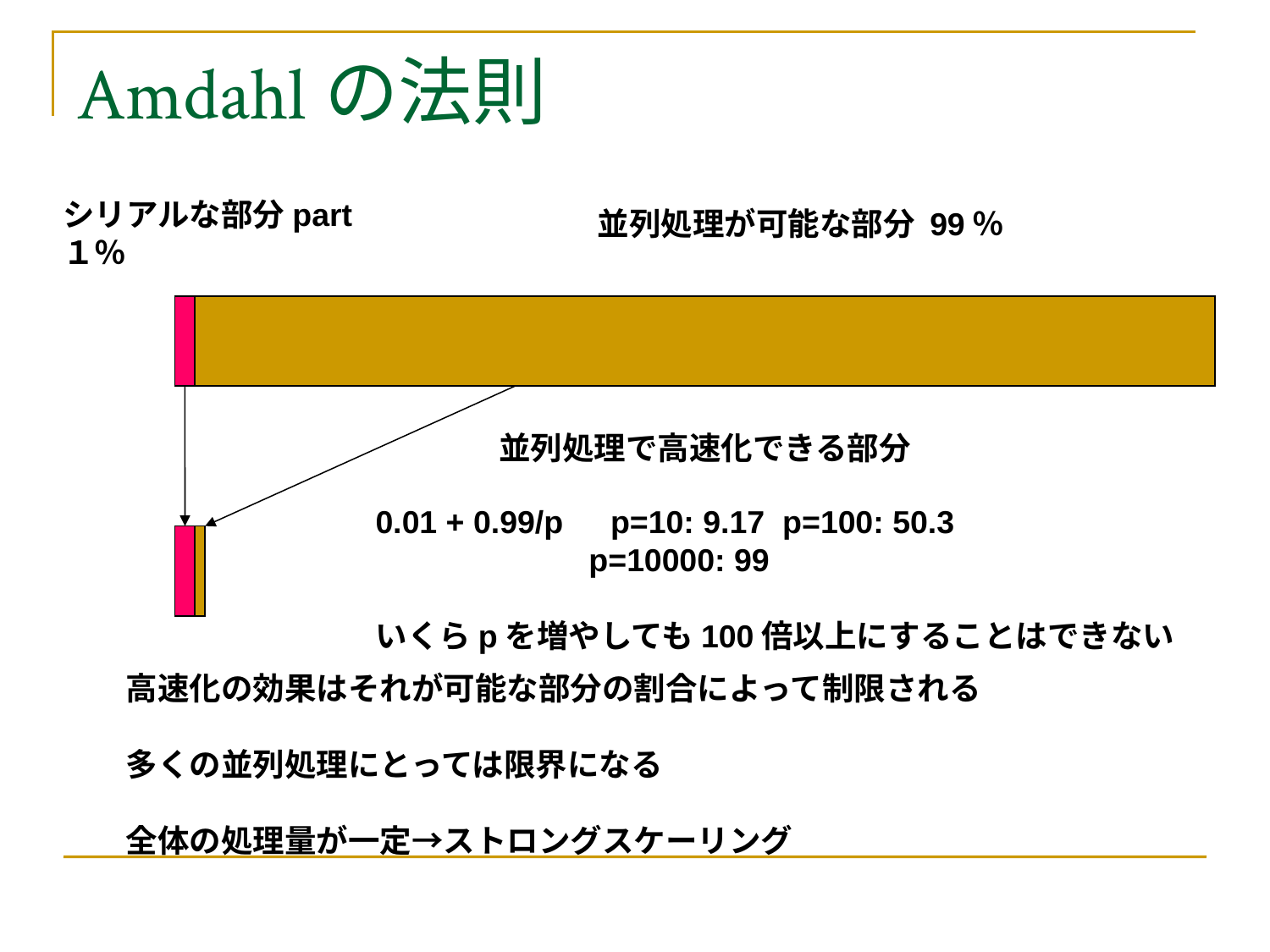

# Amdahlの法則
シリアルな部分part
１％
並列処理が可能な部分 99％

並列処理で高速化できる部分
0.01 + 0.99/p　p=10: 9.17  p=100: 50.3
                        p=10000: 99

いくらpを増やしても100倍以上にすることはできない

高速化の効果はそれが可能な部分の割合によって制限される

多くの並列処理にとっては限界になる

全体の処理量が一定→ストロングスケーリング